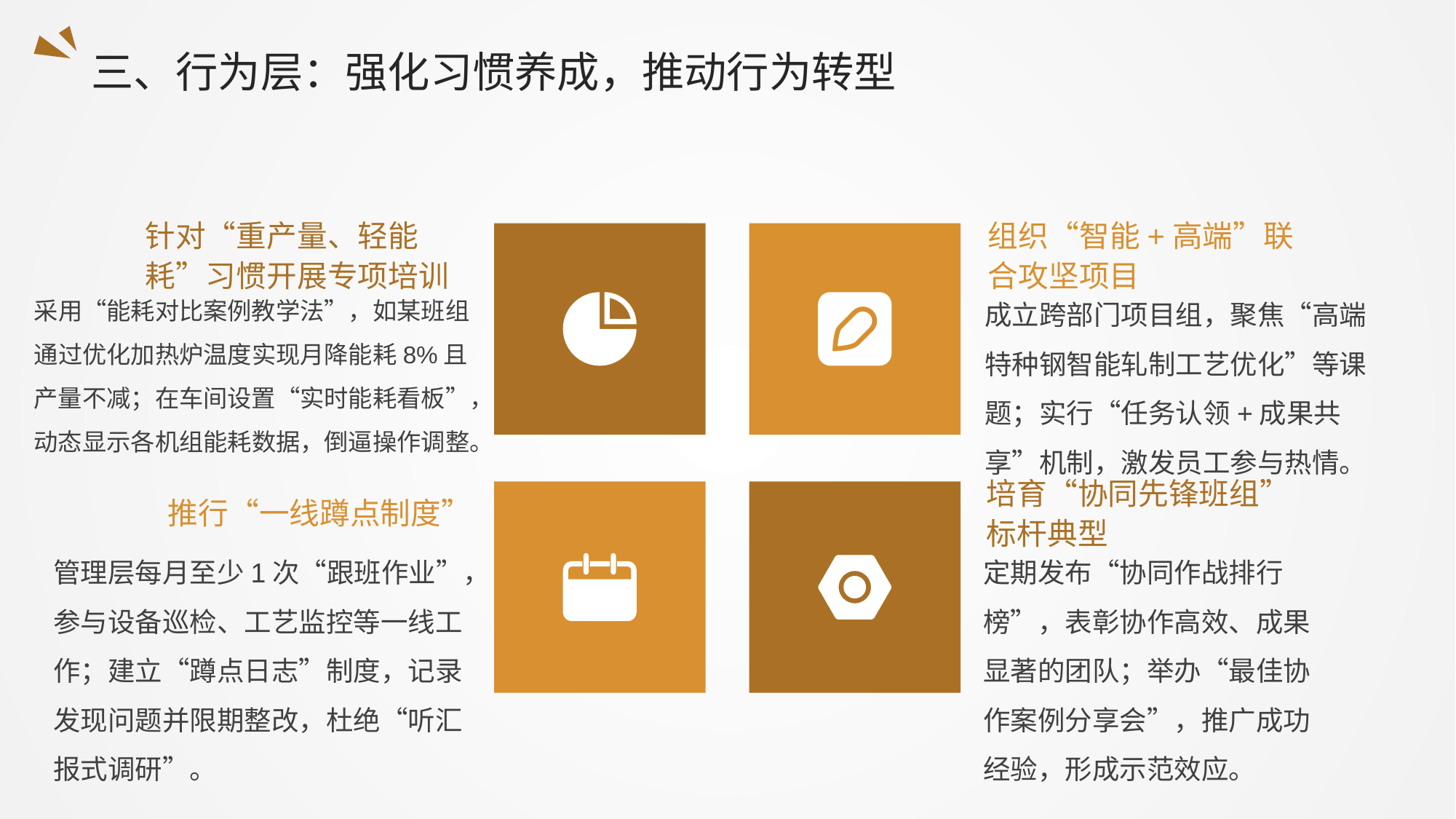

三、行为层：强化习惯养成，推动行为转型

针对“重产量、轻能耗”习惯开展专项培训
组织“智能+高端”联合攻坚项目
采用“能耗对比案例教学法”，如某班组通过优化加热炉温度实现月降能耗8%且产量不减；在车间设置“实时能耗看板”，动态显示各机组能耗数据，倒逼操作调整。
成立跨部门项目组，聚焦“高端特种钢智能轧制工艺优化”等课题；实行“任务认领+成果共享”机制，激发员工参与热情。

推行“一线蹲点制度”
培育“协同先锋班组”标杆典型
定期发布“协同作战排行榜”，表彰协作高效、成果显著的团队；举办“最佳协作案例分享会”，推广成功经验，形成示范效应。
管理层每月至少1次“跟班作业”，参与设备巡检、工艺监控等一线工作；建立“蹲点日志”制度，记录发现问题并限期整改，杜绝“听汇报式调研”。